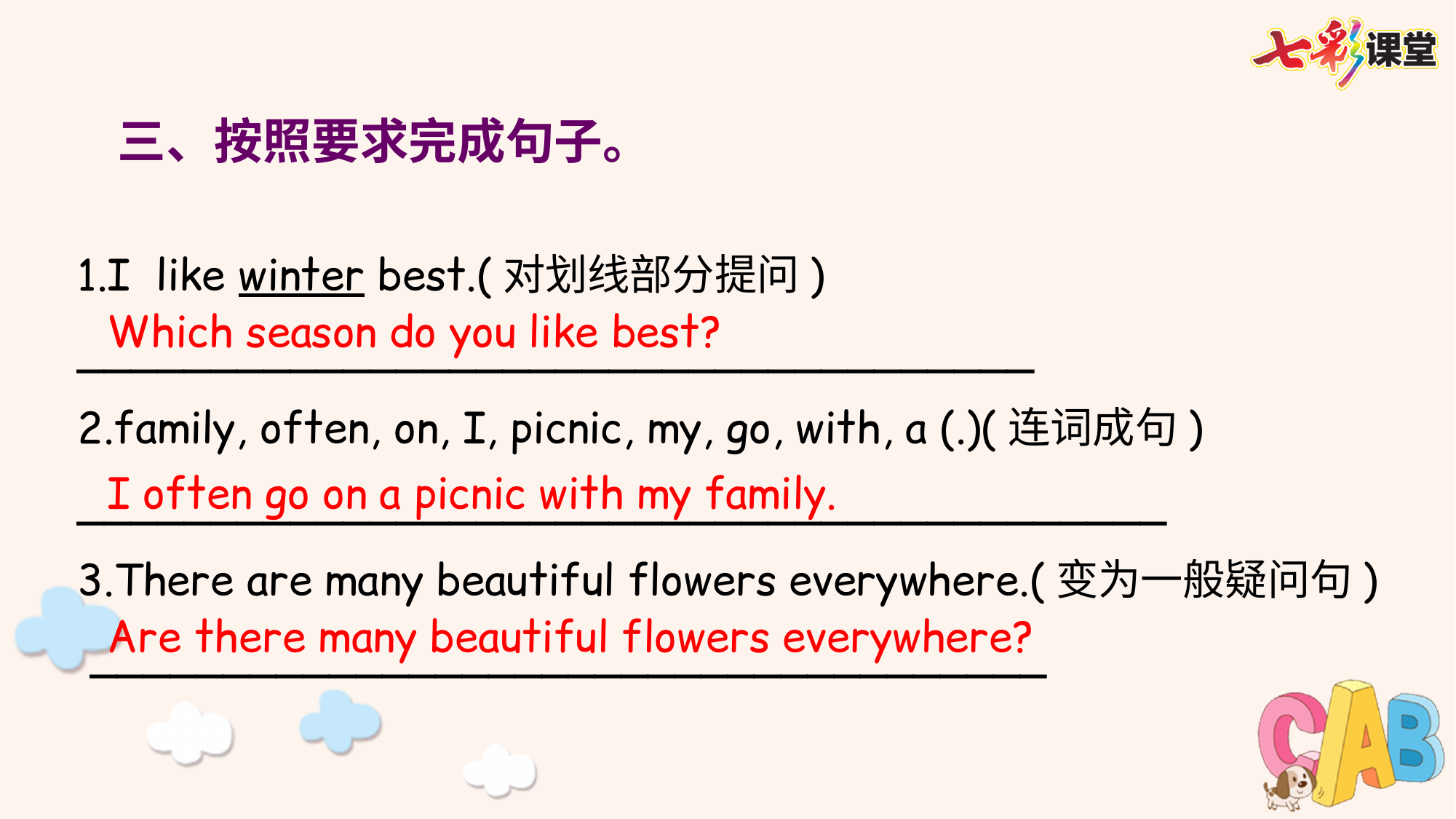

三、按照要求完成句子。
1.I  like winter best.(对划线部分提问)
____________________________________
2.family, often, on, I, picnic, my, go, with, a (.)(连词成句)
_________________________________________
3.There are many beautiful flowers everywhere.(变为一般疑问句)
 ____________________________________
Which season do you like best?
I often go on a picnic with my family.
Are there many beautiful flowers everywhere?